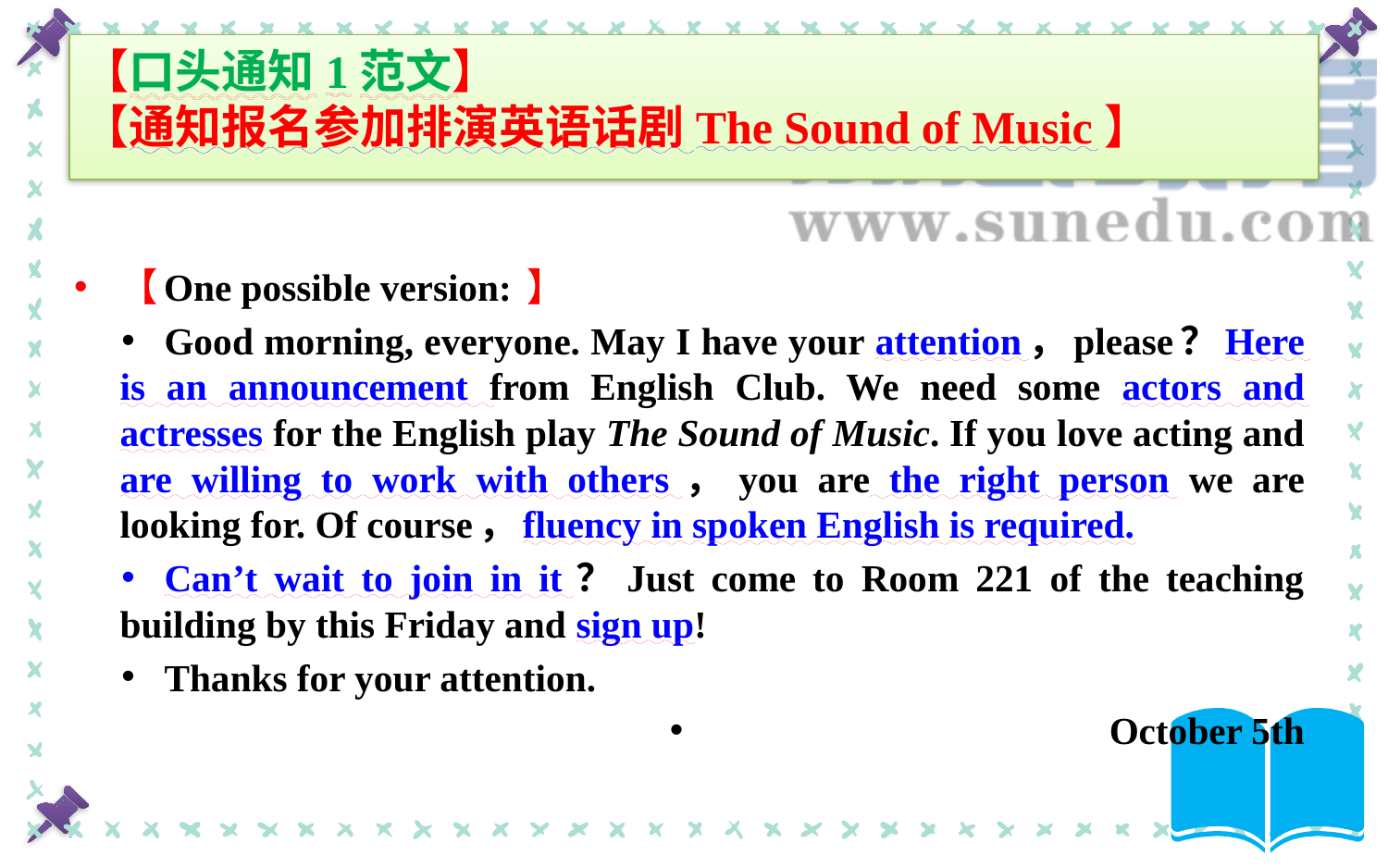

# 【口头通知1范文】 【通知报名参加排演英语话剧The Sound of Music】

【One possible version: 】
Good morning, everyone. May I have your attention，please？Here is an announcement from English Club. We need some actors and actresses for the English play The Sound of Music. If you love acting and are willing to work with others，you are the right person we are looking for. Of course，fluency in spoken English is required.
Can’t wait to join in it？Just come to Room 221 of the teaching building by this Friday and sign up!
Thanks for your attention.
October 5th